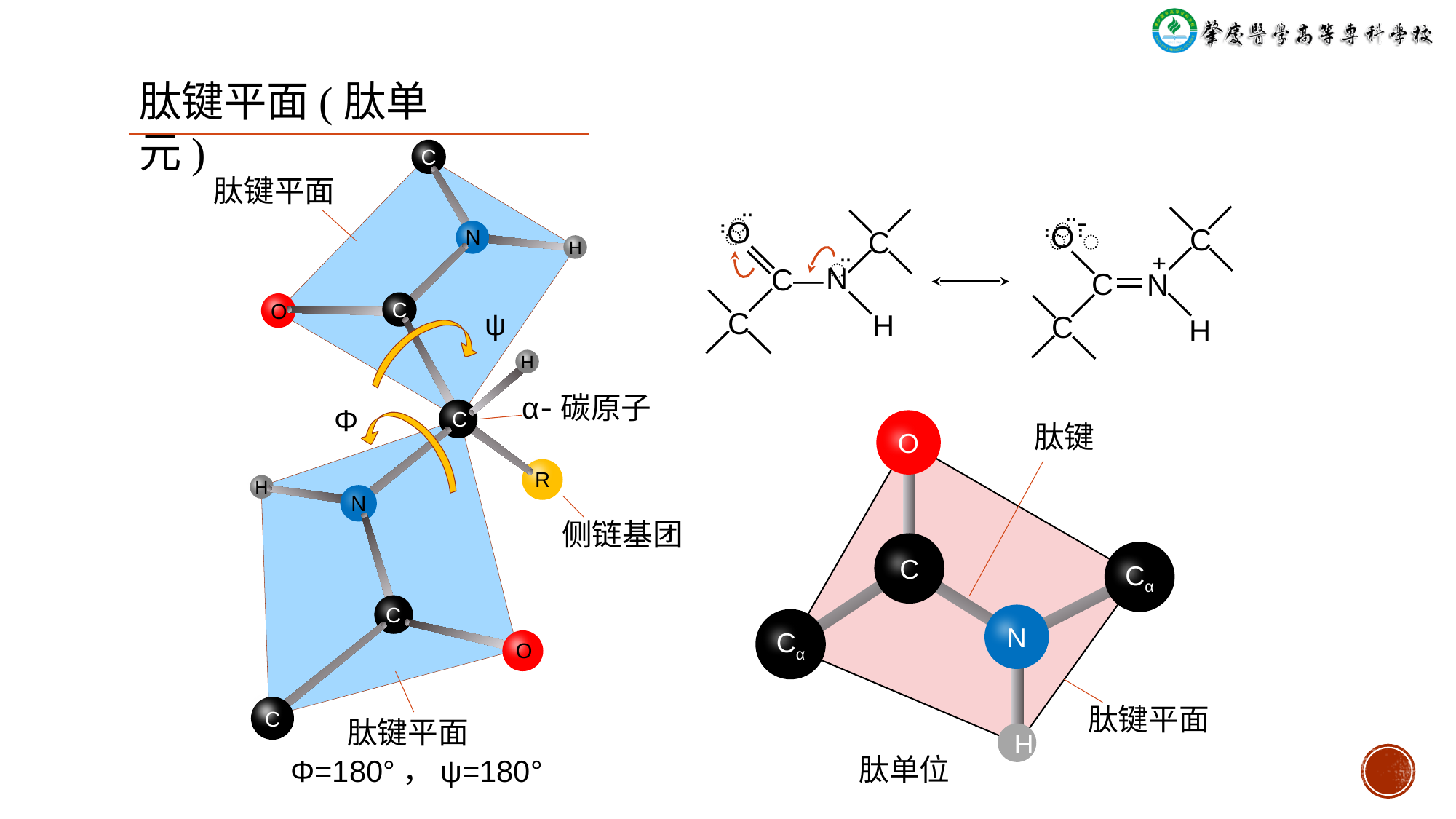

肽键平面(肽单元)

C

肽键平面

-
̈

̈

̈
O

C

N
C
̈

̈
O

H

+

C—
C

N
̈
N

O

C
C
ψ
H

C

H

H

α-碳原子

C
Φ

O

肽键

R

H

N

侧链基团
C

Cα

C
N

Cα

O

C
肽键平面
肽键平面

H
肽单位
Φ=180°，ψ=180°